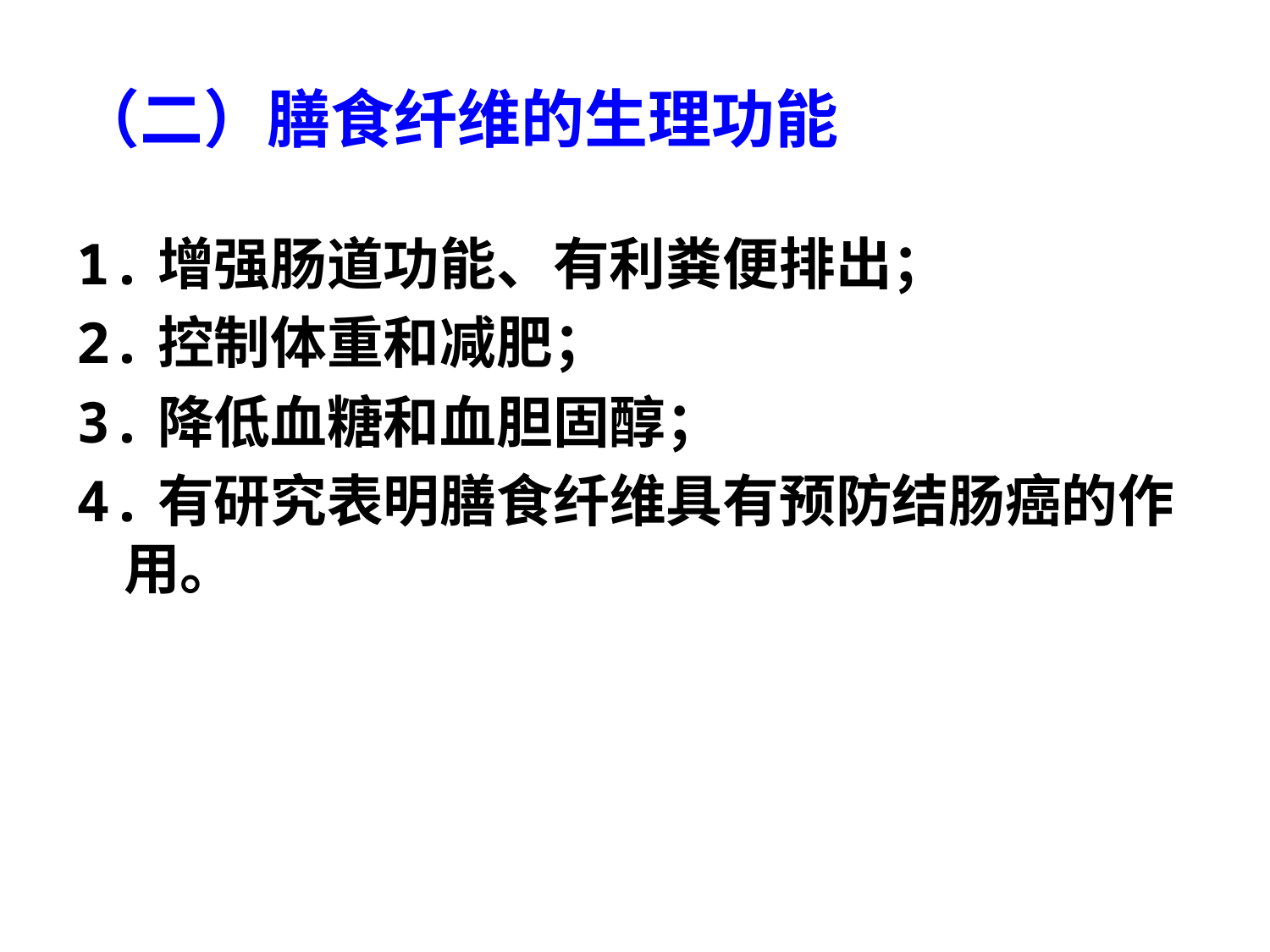

# （二）膳食纤维的生理功能
1.增强肠道功能、有利粪便排出；
2.控制体重和减肥；
3.降低血糖和血胆固醇；
4.有研究表明膳食纤维具有预防结肠癌的作用。